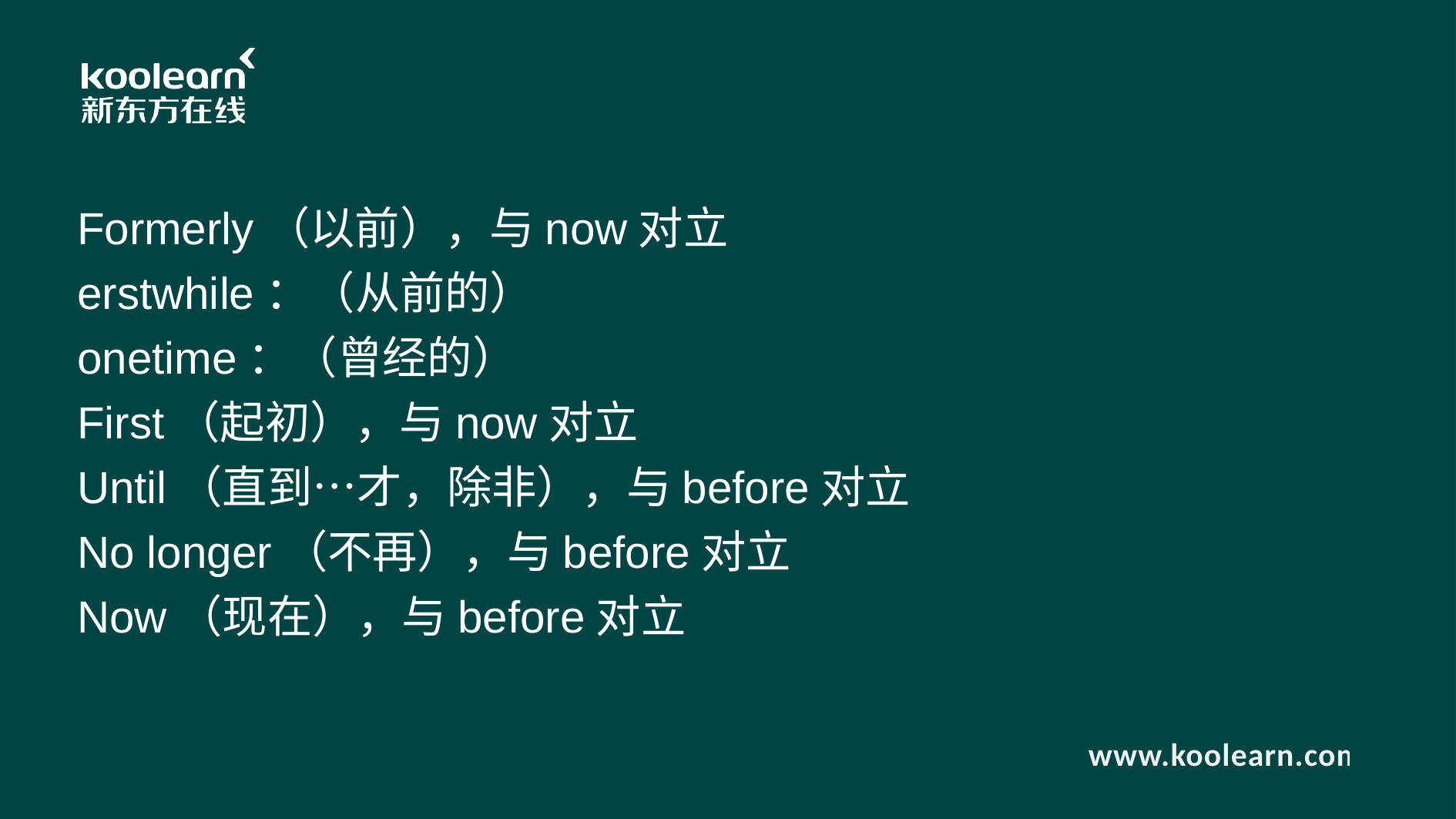

Formerly（以前），与now对立
erstwhile：（从前的）
onetime：（曾经的）
First（起初），与now对立
Until（直到…才，除非），与before对立
No longer（不再），与before对立
Now（现在），与before对立